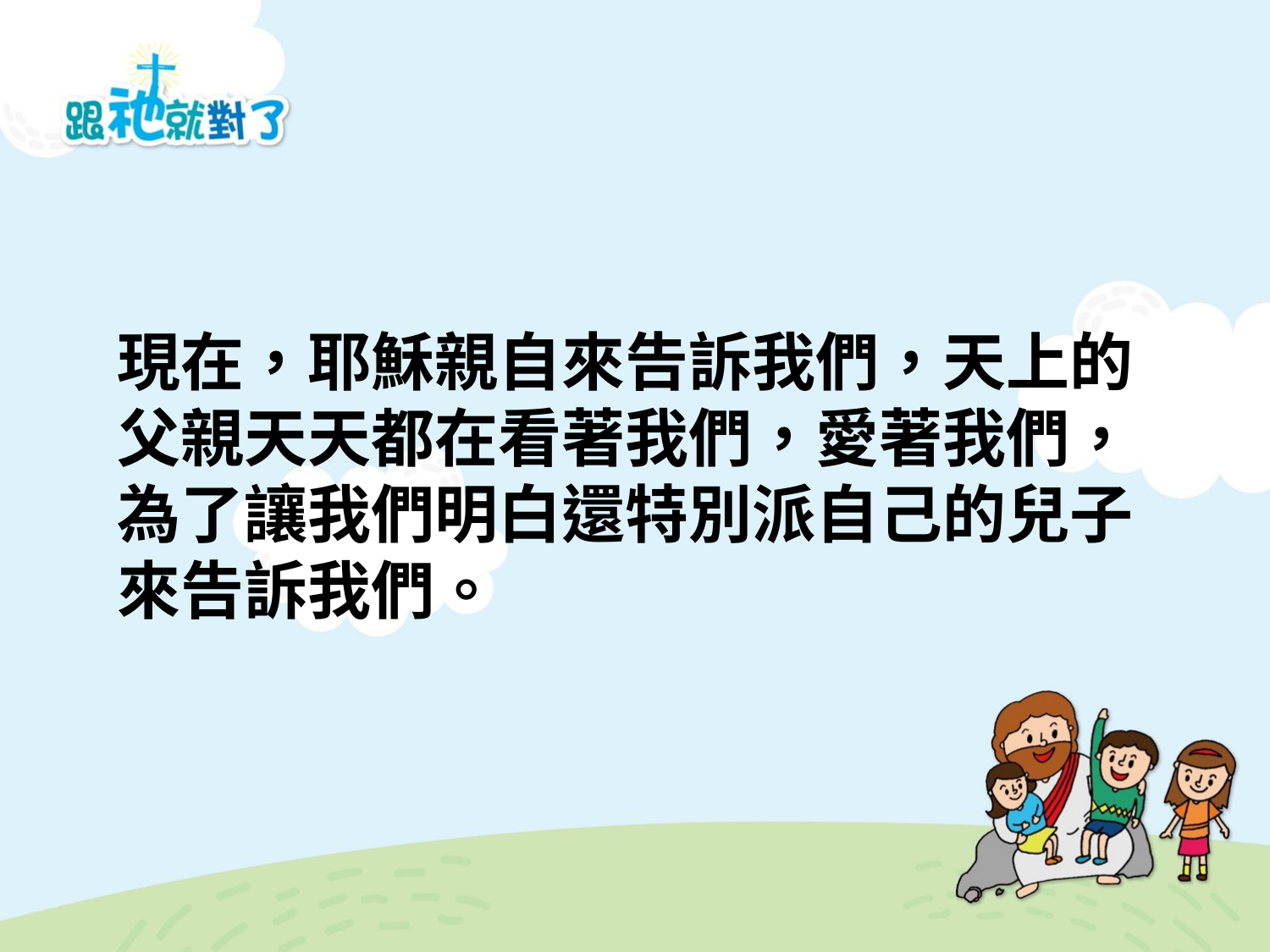

現在，耶穌親自來告訴我們，天上的父親天天都在看著我們，愛著我們，為了讓我們明白還特別派自己的兒子來告訴我們。